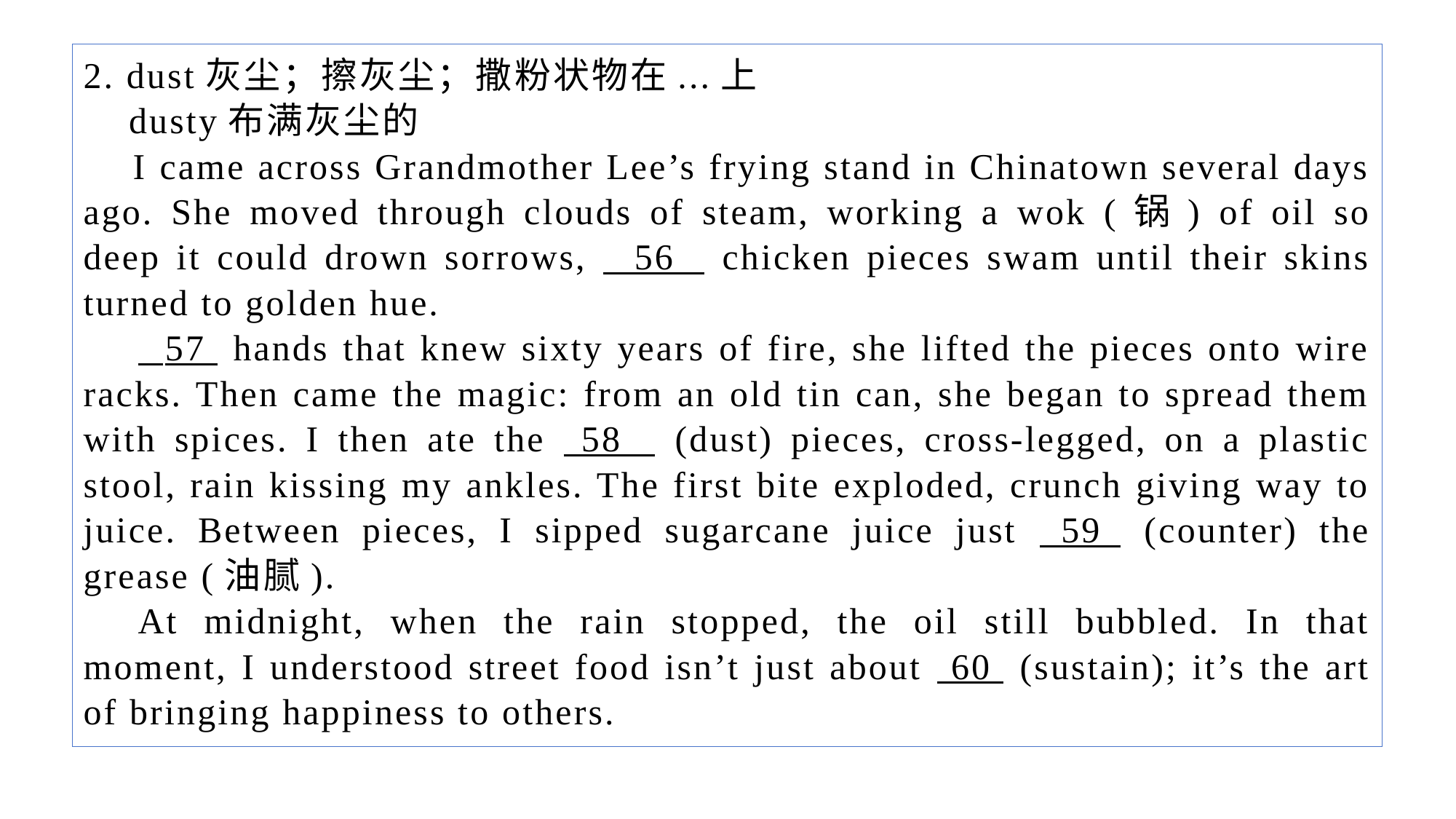

2. dust灰尘；擦灰尘；撒粉状物在...上
    dusty布满灰尘的
    I came across Grandmother Lee’s frying stand in Chinatown several days ago. She moved through clouds of steam, working a wok (锅) of oil so deep it could drown sorrows,   56   chicken pieces swam until their skins turned to golden hue.
  57  hands that knew sixty years of fire, she lifted the pieces onto wire racks. Then came the magic: from an old tin can, she began to spread them with spices. I then ate the  58   (dust) pieces, cross-legged, on a plastic stool, rain kissing my ankles. The first bite exploded, crunch giving way to juice. Between pieces, I sipped sugarcane juice just  59  (counter) the grease (油腻).
At midnight, when the rain stopped, the oil still bubbled. In that moment, I understood street food isn’t just about  60  (sustain); it’s the art of bringing happiness to others.